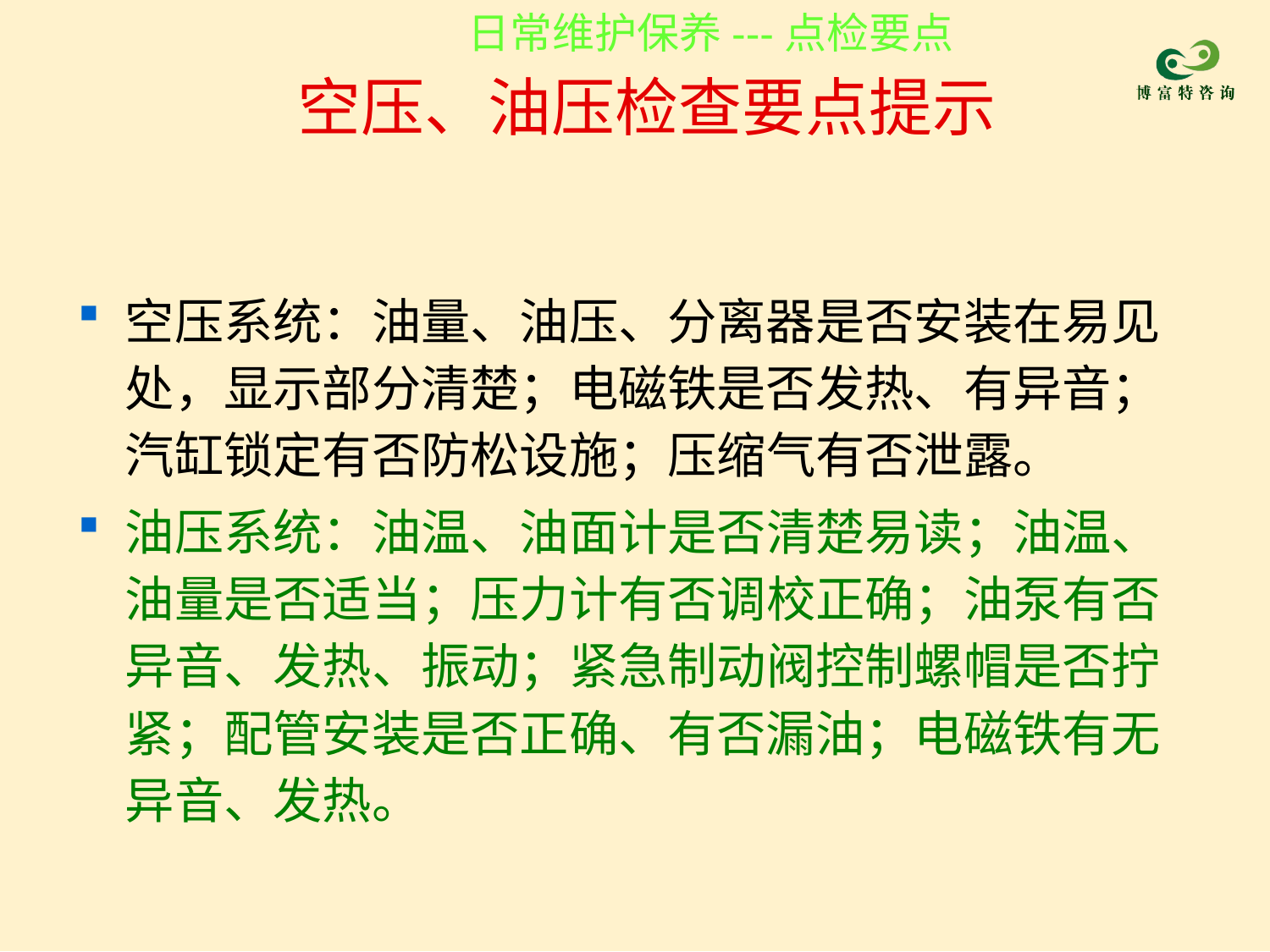

日常维护保养---点检要点
# 空压、油压检查要点提示
空压系统：油量、油压、分离器是否安装在易见处，显示部分清楚；电磁铁是否发热、有异音；汽缸锁定有否防松设施；压缩气有否泄露。
油压系统：油温、油面计是否清楚易读；油温、油量是否适当；压力计有否调校正确；油泵有否异音、发热、振动；紧急制动阀控制螺帽是否拧紧；配管安装是否正确、有否漏油；电磁铁有无异音、发热。
24